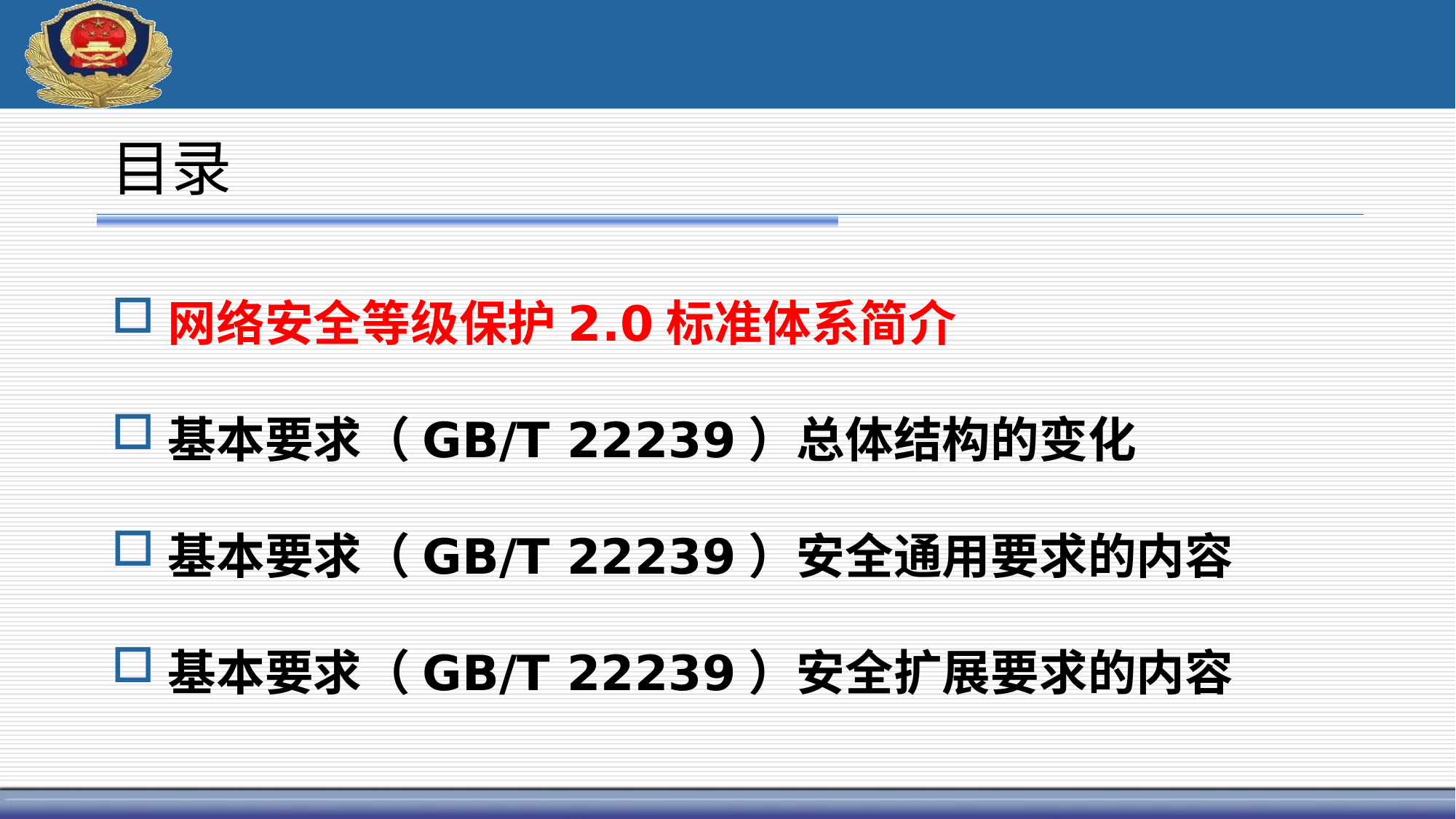

目录
网络安全等级保护2.0标准体系简介
基本要求（GB/T 22239）总体结构的变化
基本要求（GB/T 22239）安全通用要求的内容
基本要求（GB/T 22239）安全扩展要求的内容